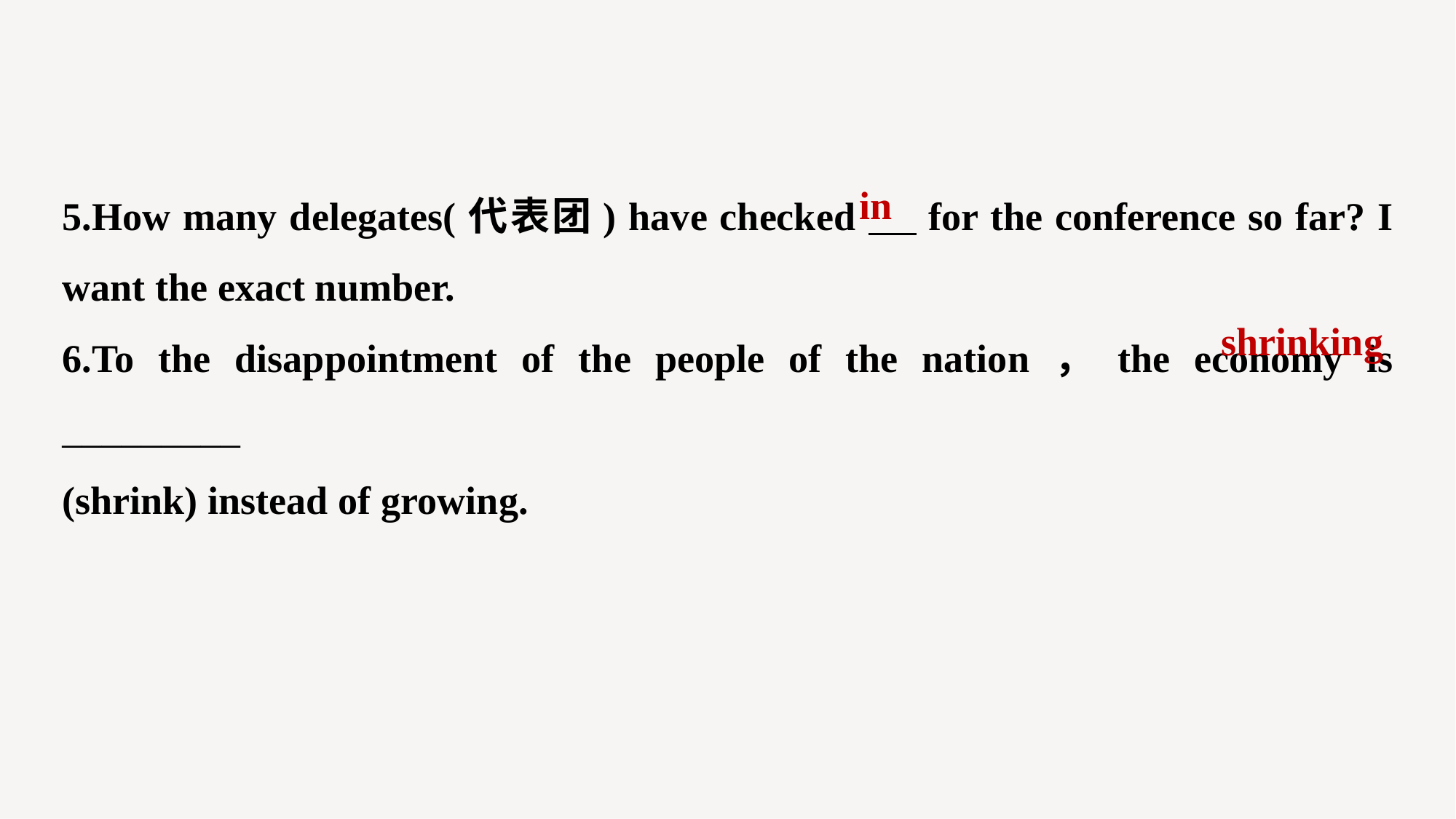

5.How many delegates(代表团) have checked      for the conference so far? I want the exact number.
6.To the disappointment of the people of the nation，the economy is _________
(shrink) instead of growing.
in
shrinking